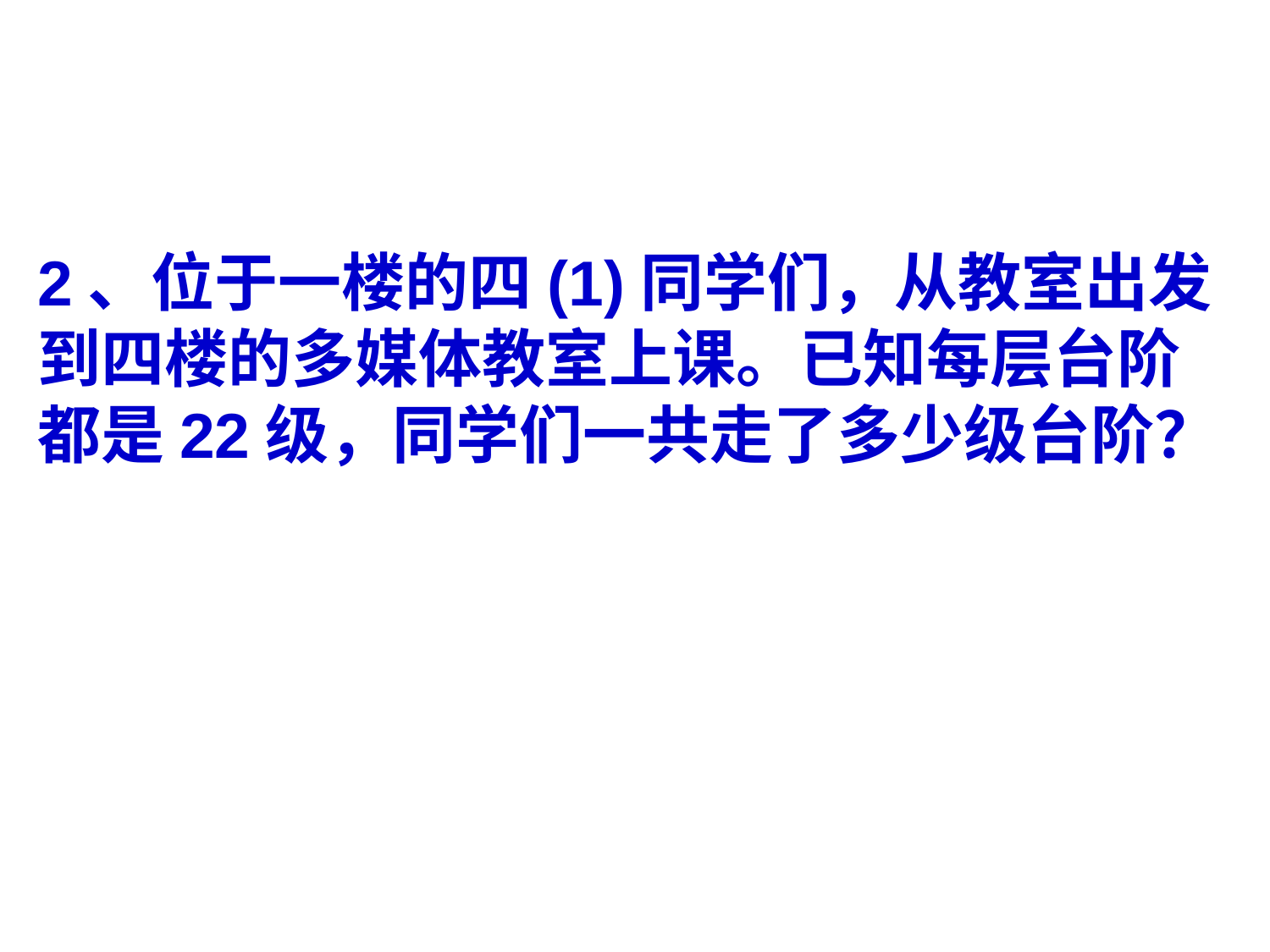

2、位于一楼的四(1)同学们，从教室出发到四楼的多媒体教室上课。已知每层台阶都是22级，同学们一共走了多少级台阶？